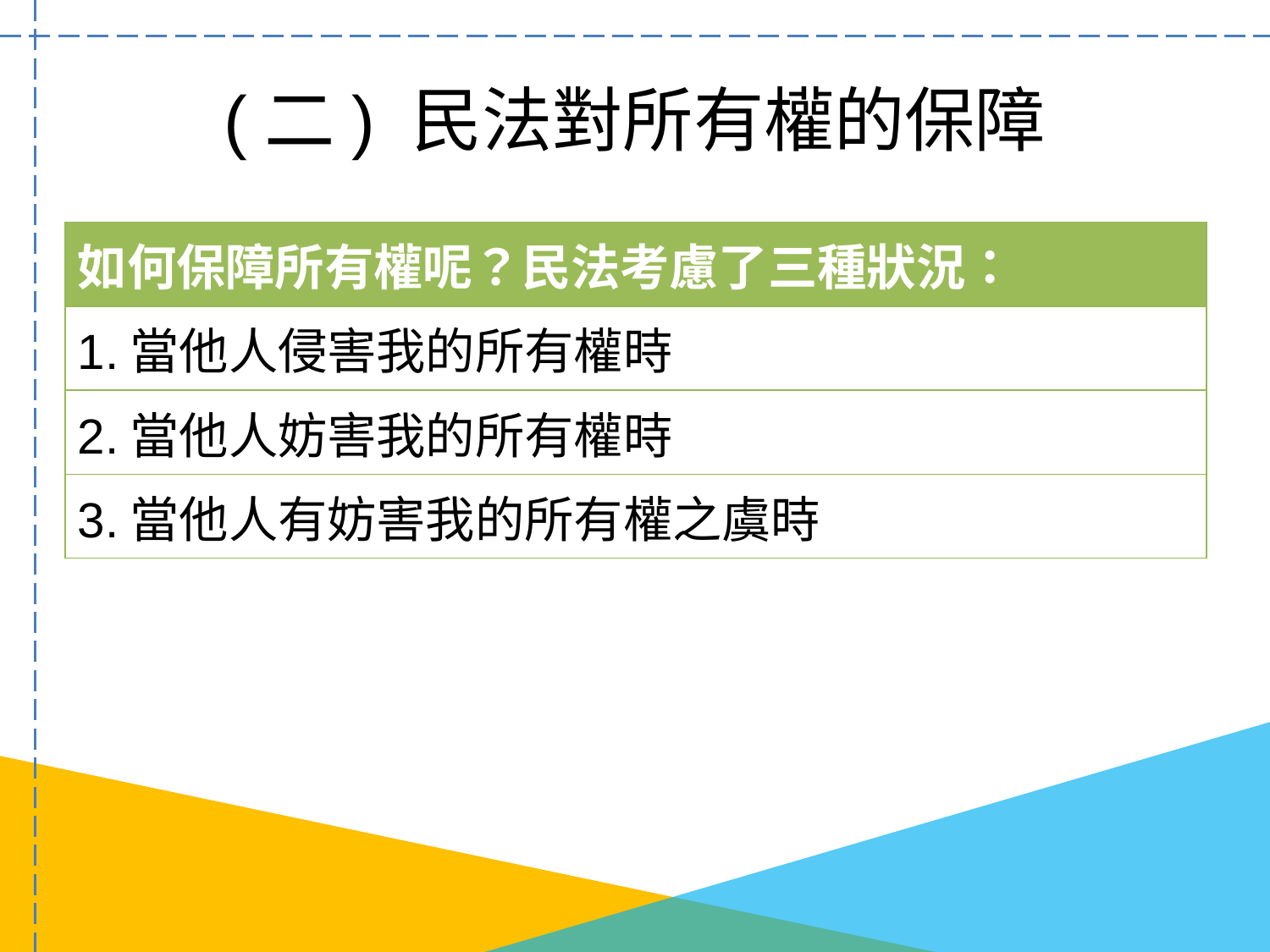

# (二) 民法對所有權的保障
| 如何保障所有權呢？民法考慮了三種狀況： |
| --- |
| 1.當他人侵害我的所有權時 |
| 2.當他人妨害我的所有權時 |
| 3.當他人有妨害我的所有權之虞時 |